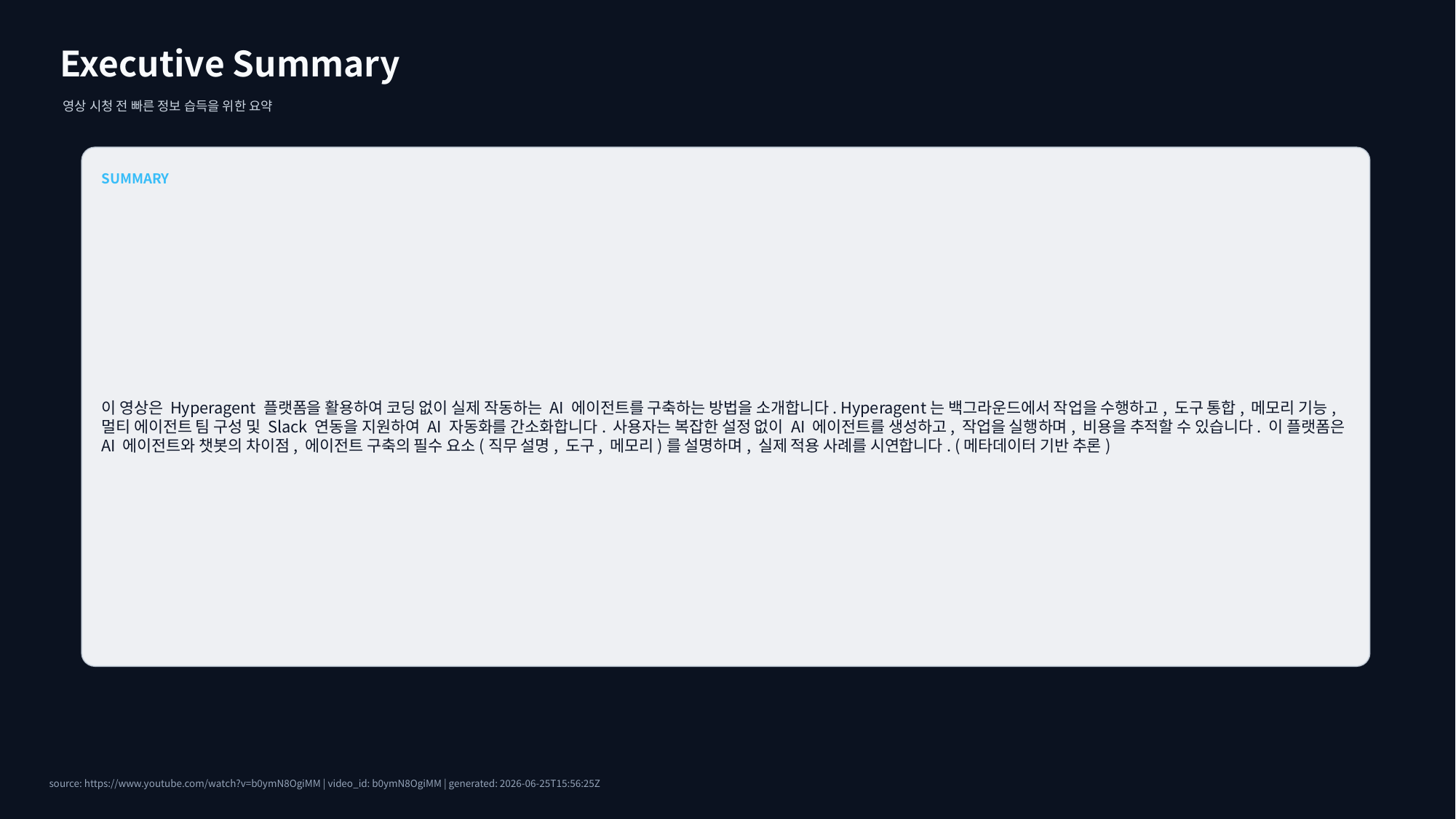

Executive Summary
영상 시청 전 빠른 정보 습득을 위한 요약

SUMMARY
이 영상은 Hyperagent 플랫폼을 활용하여 코딩 없이 실제 작동하는 AI 에이전트를 구축하는 방법을 소개합니다. Hyperagent는 백그라운드에서 작업을 수행하고, 도구 통합, 메모리 기능, 멀티 에이전트 팀 구성 및 Slack 연동을 지원하여 AI 자동화를 간소화합니다. 사용자는 복잡한 설정 없이 AI 에이전트를 생성하고, 작업을 실행하며, 비용을 추적할 수 있습니다. 이 플랫폼은 AI 에이전트와 챗봇의 차이점, 에이전트 구축의 필수 요소(직무 설명, 도구, 메모리)를 설명하며, 실제 적용 사례를 시연합니다. (메타데이터 기반 추론)
source: https://www.youtube.com/watch?v=b0ymN8OgiMM | video_id: b0ymN8OgiMM | generated: 2026-06-25T15:56:25Z